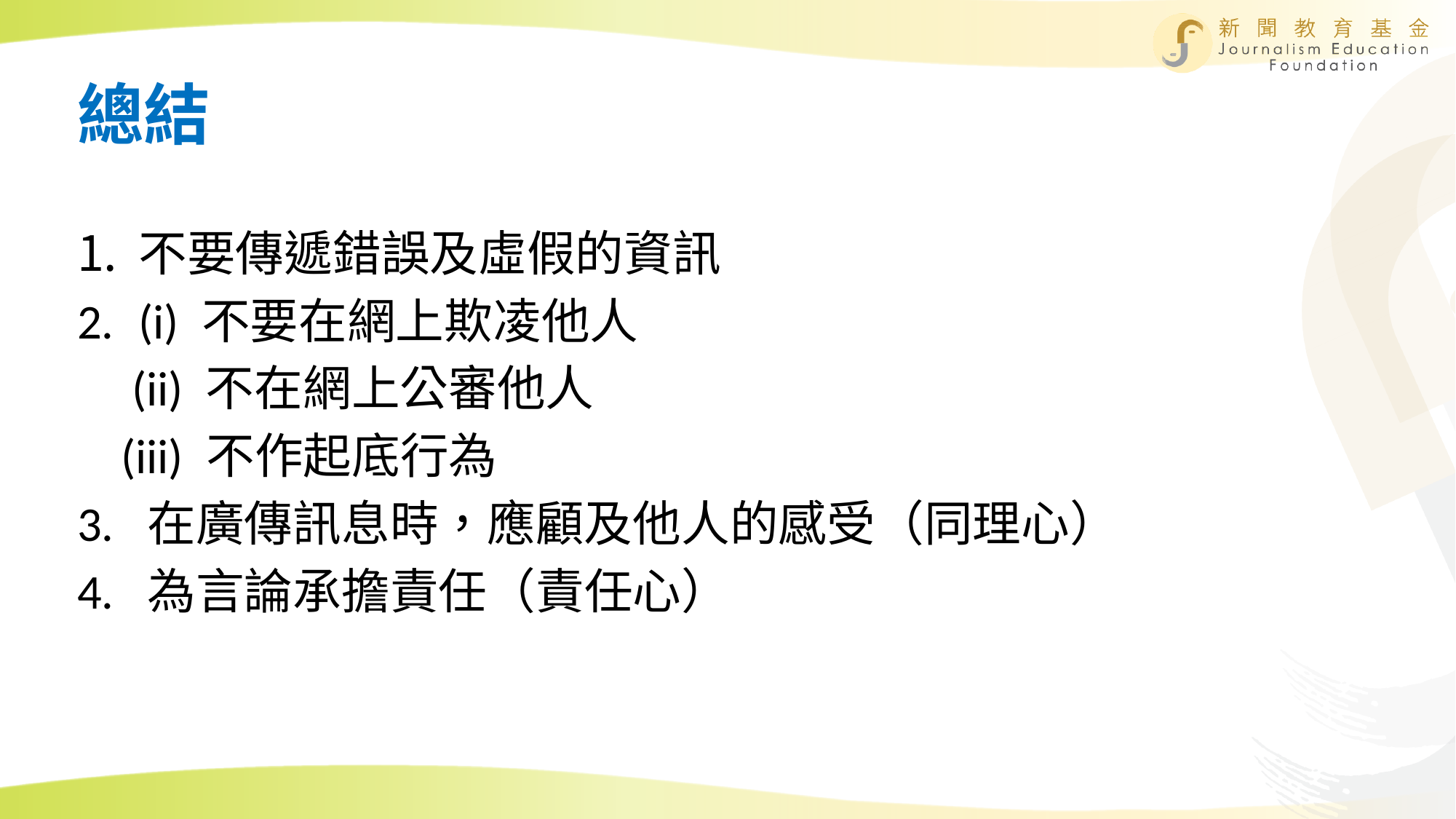

# 總結

不要傳遞錯誤及虛假的資訊
(i) 不要在網上欺凌他人
     (ii) 不在網上公審他人
    (iii) 不作起底行為
3.  在廣傳訊息時，應顧及他人的感受（同理心）
4.  為言論承擔責任（責任心）